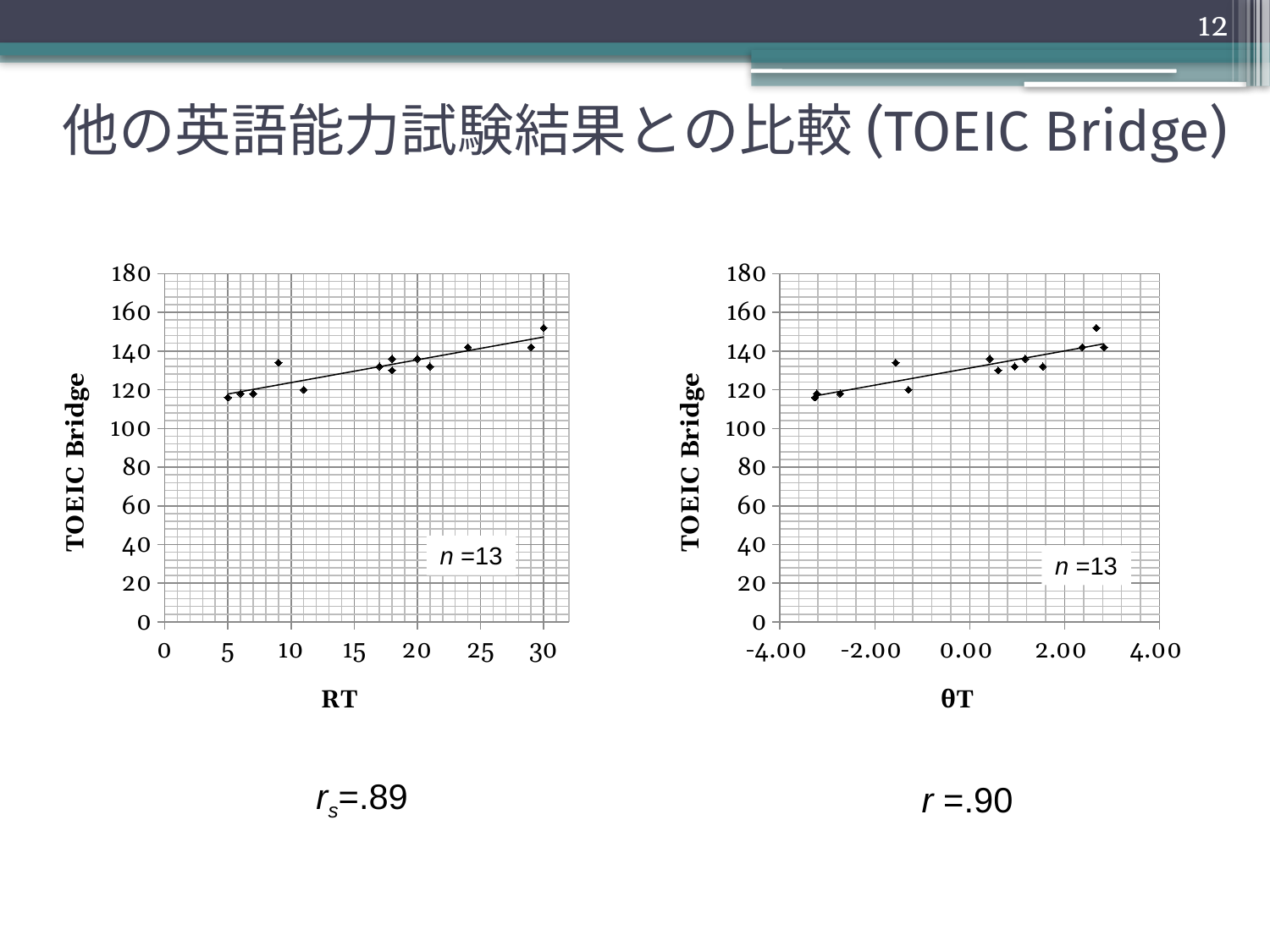

12
# 他の英語能力試験結果との比較(TOEIC Bridge)

### Chart

| Category |  |  |
|---|---|---|

### Chart

| Category |  |  |
|---|---|---|
n =13
n =13
rs=.89
r =.90